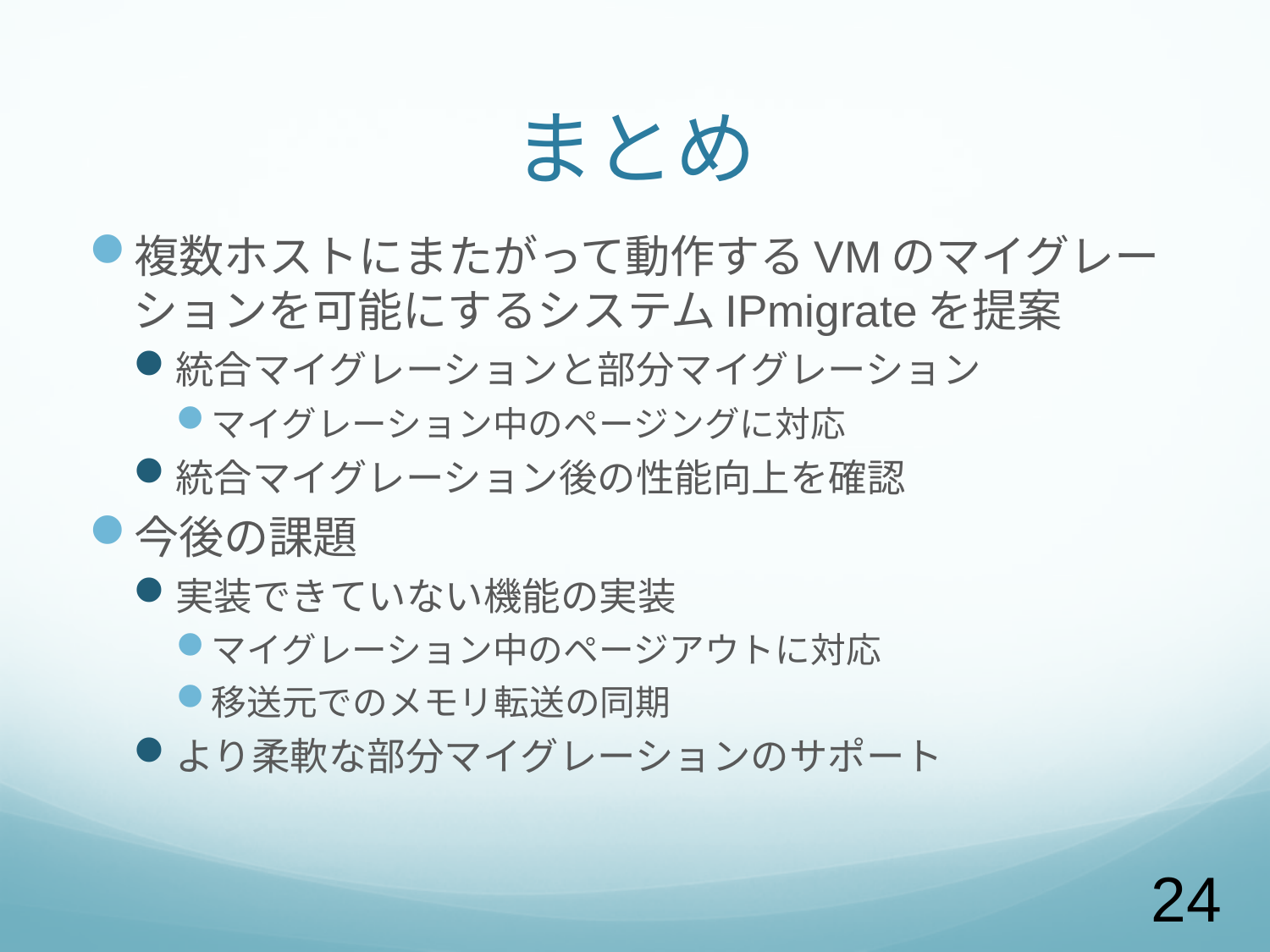

# まとめ
複数ホストにまたがって動作するVMのマイグレーションを可能にするシステムIPmigrateを提案
統合マイグレーションと部分マイグレーション
マイグレーション中のページングに対応
統合マイグレーション後の性能向上を確認
今後の課題
実装できていない機能の実装
マイグレーション中のページアウトに対応
移送元でのメモリ転送の同期
より柔軟な部分マイグレーションのサポート

24